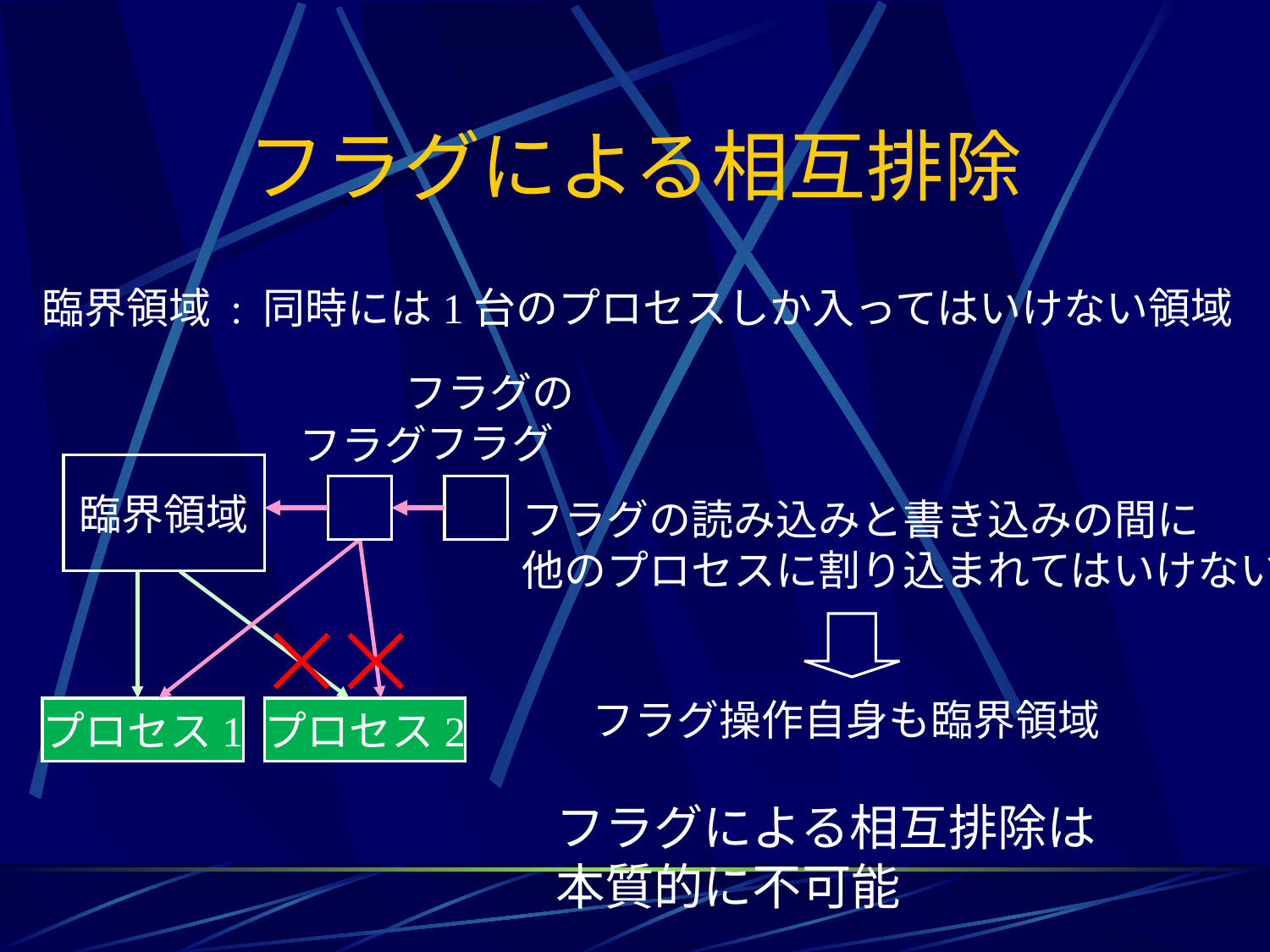

# フラグによる相互排除
臨界領域 : 同時には1台のプロセスしか入ってはいけない領域
フラグの
フラグ

フラグ

臨界領域
フラグの読み込みと書き込みの間に
他のプロセスに割り込まれてはいけない

フラグ操作自身も臨界領域

プロセス1
プロセス2
フラグによる相互排除は
本質的に不可能